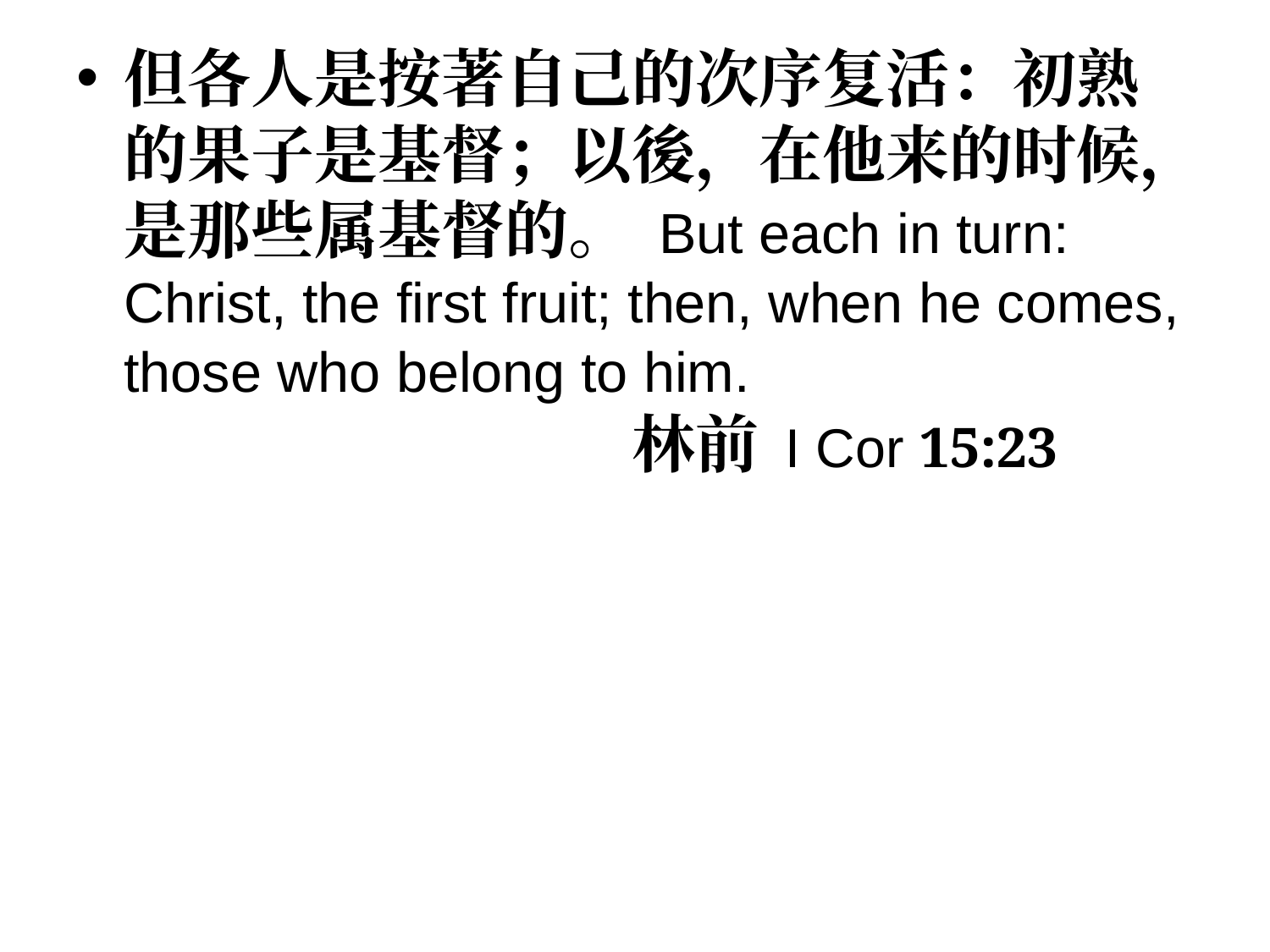

但各人是按著自己的次序复活：初熟的果子是基督；以後，在他来的时候，是那些属基督的。 But each in turn: Christ, the first fruit; then, when he comes, those who belong to him. 							林前 I Cor 15:23